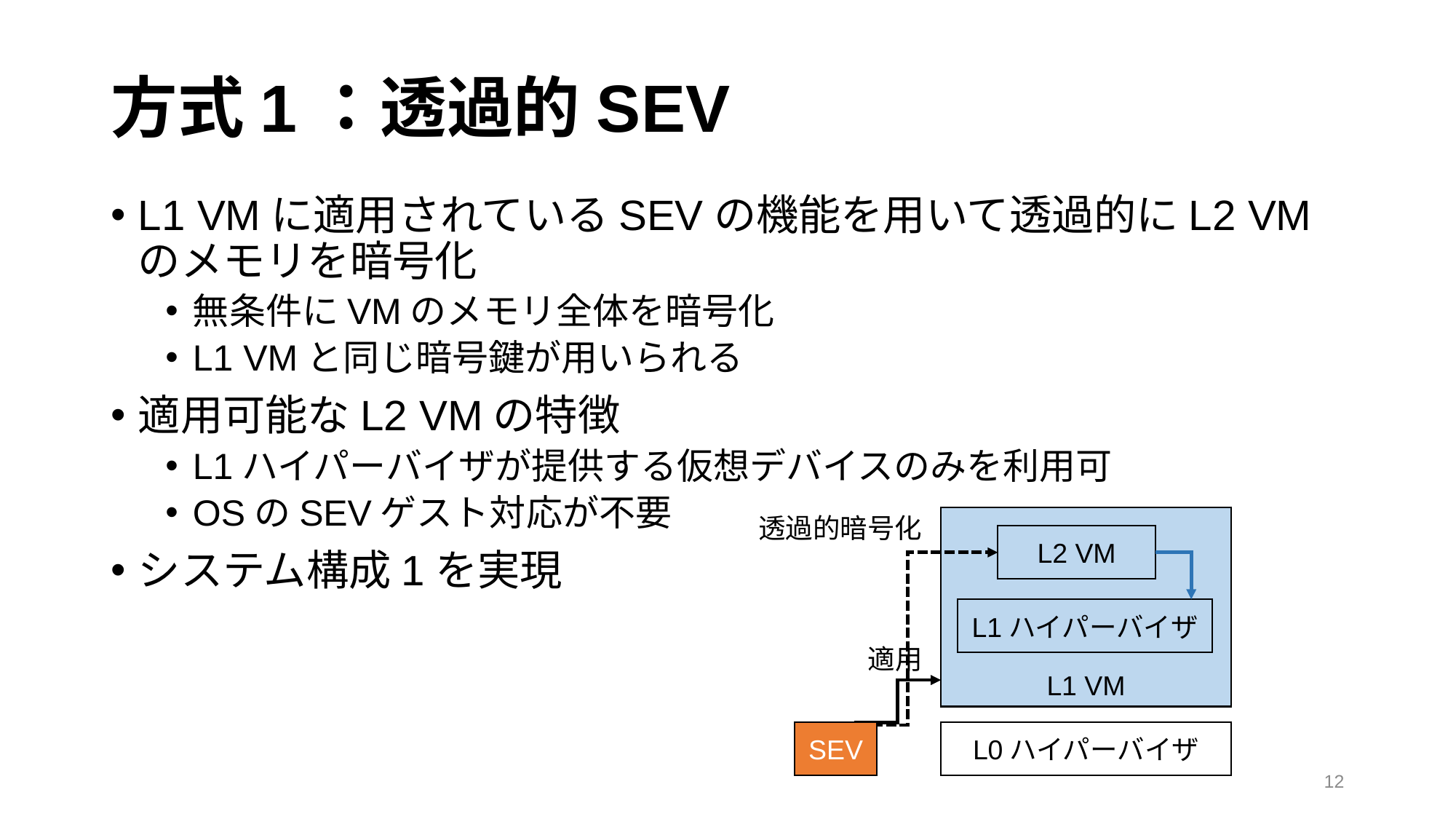

# 方式1：透過的SEV
L1 VMに適用されているSEVの機能を用いて透過的にL2 VMのメモリを暗号化
無条件にVMのメモリ全体を暗号化
L1 VMと同じ暗号鍵が用いられる
適用可能なL2 VMの特徴
L1ハイパーバイザが提供する仮想デバイスのみを利用可
OSのSEVゲスト対応が不要
システム構成1を実現
透過的暗号化
L1 VM
L2 VM
L1ハイパーバイザ
適用
SEV
L0ハイパーバイザ
12